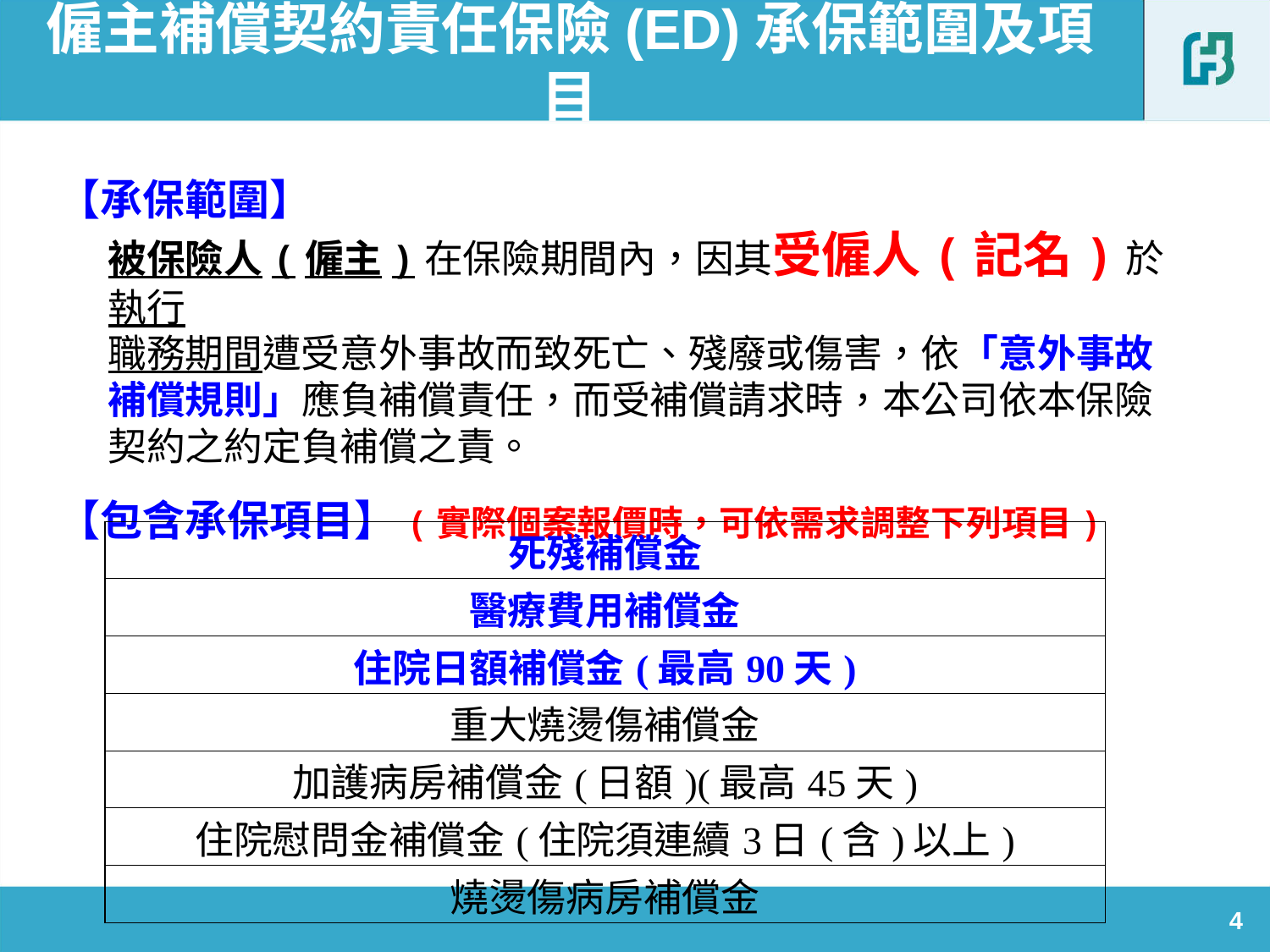

僱主補償契約責任保險(ED)承保範圍及項目
【承保範圍】
被保險人(僱主)在保險期間內，因其受僱人(記名)於執行
職務期間遭受意外事故而致死亡、殘廢或傷害，依「意外事故
補償規則」應負補償責任，而受補償請求時，本公司依本保險
契約之約定負補償之責。

【包含承保項目】(實際個案報價時，可依需求調整下列項目)

| 死殘補償金 |
| --- |
| 醫療費用補償金 |
| 住院日額補償金(最高90天) |
| 重大燒燙傷補償金 |
| 加護病房補償金(日額)(最高45天) |
| 住院慰問金補償金(住院須連續3日(含)以上) |
| 燒燙傷病房補償金 |
4